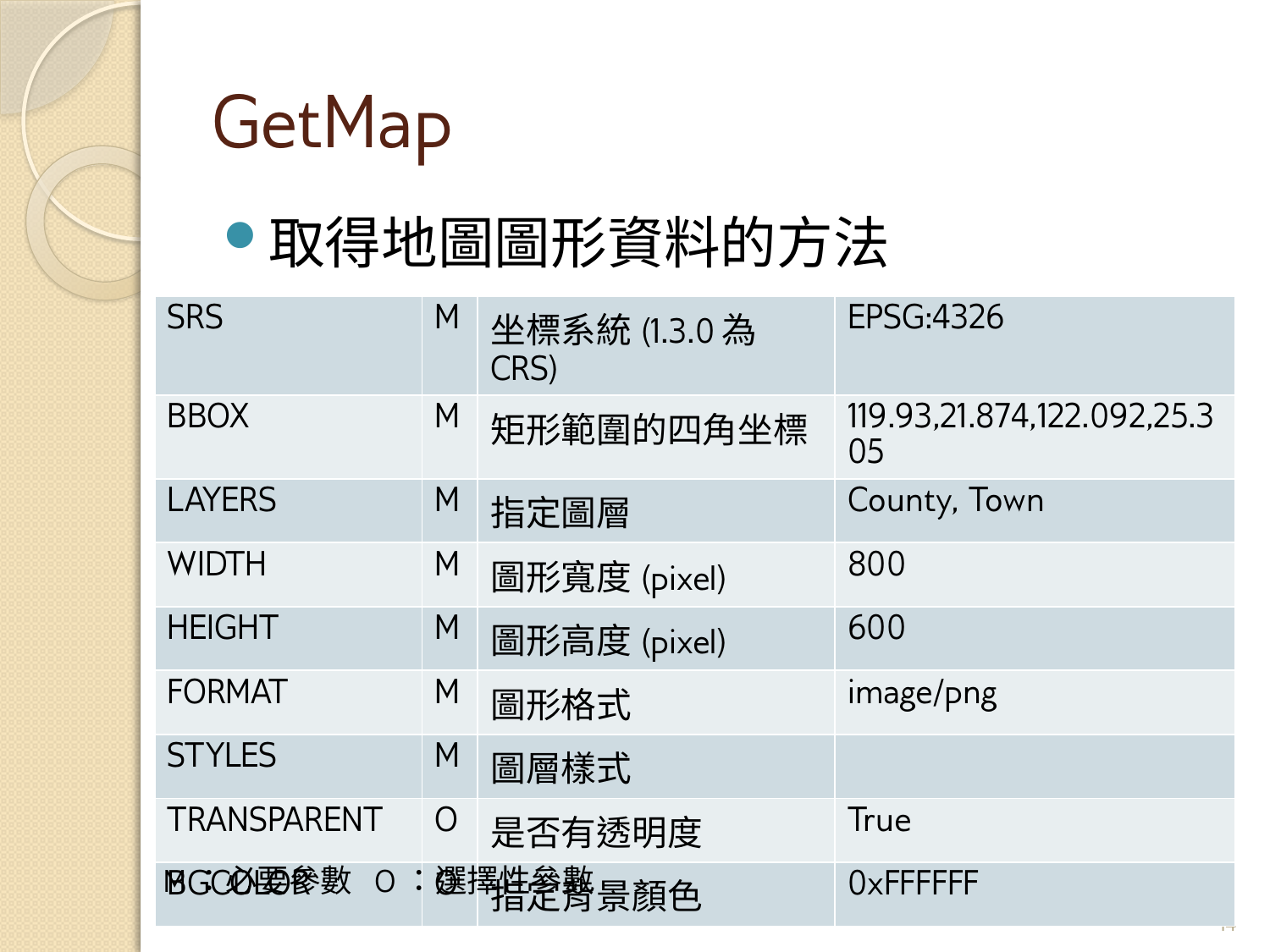

# GetMap
取得地圖圖形資料的方法

| SRS | M | 坐標系統(1.3.0為CRS) | EPSG:4326 |
| --- | --- | --- | --- |
| BBOX | M | 矩形範圍的四角坐標 | 119.93,21.874,122.092,25.305 |
| LAYERS | M | 指定圖層 | County, Town |
| WIDTH | M | 圖形寬度(pixel) | 800 |
| HEIGHT | M | 圖形高度(pixel) | 600 |
| FORMAT | M | 圖形格式 | image/png |
| STYLES | M | 圖層樣式 |  |
| TRANSPARENT | O | 是否有透明度 | True |
| BGCOLOR | O | 指定背景顏色 | 0xFFFFFF |
M：必要參數  O：選擇性參數
14